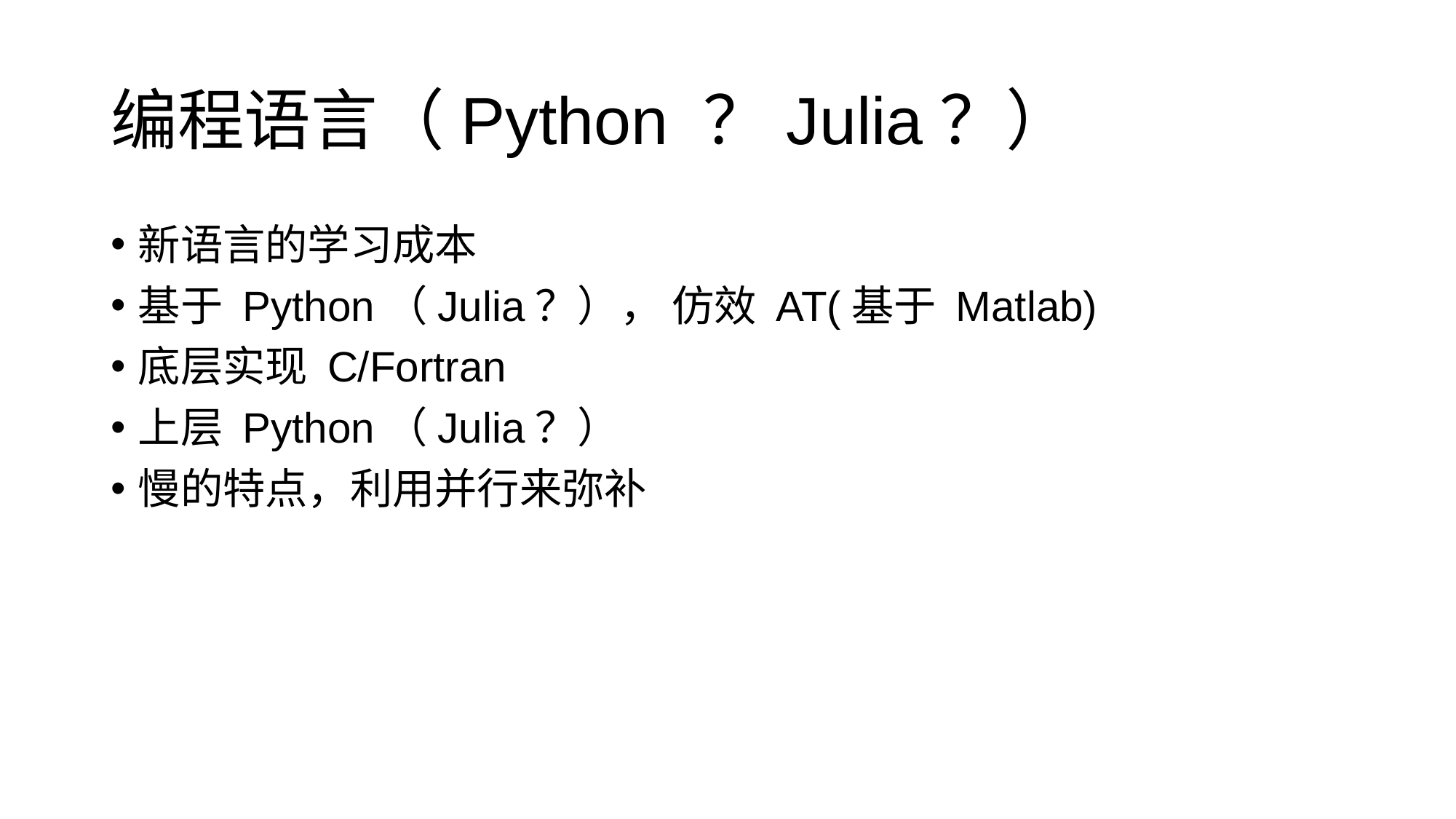

# 编程语言（Python ？Julia？）
新语言的学习成本
基于 Python（Julia？）， 仿效 AT(基于 Matlab)
底层实现 C/Fortran
上层 Python（Julia？）
慢的特点，利用并行来弥补